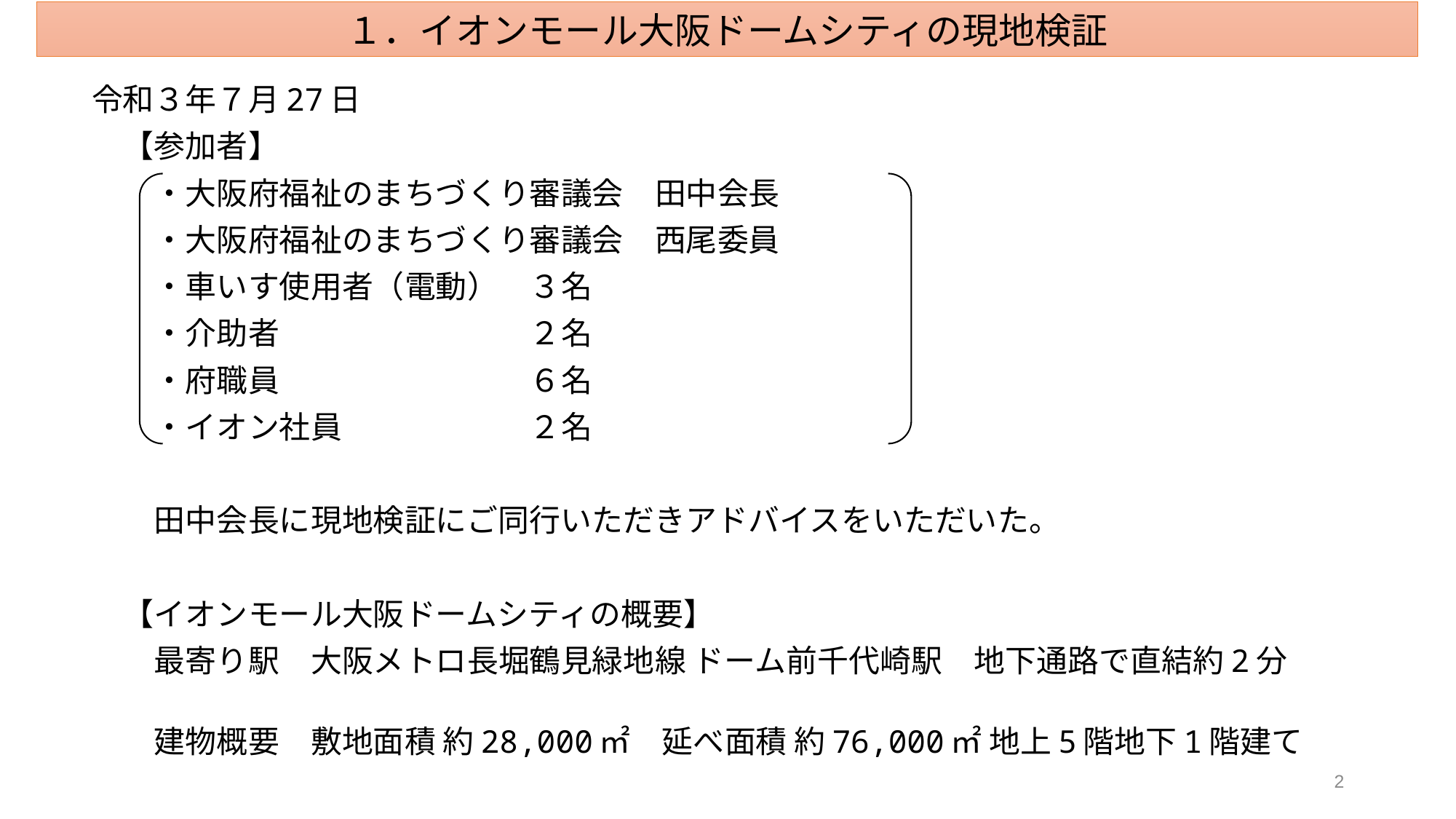

１．イオンモール大阪ドームシティの現地検証
令和３年７月27日
　【参加者】
　　・大阪府福祉のまちづくり審議会　田中会長
　　・大阪府福祉のまちづくり審議会　西尾委員
　　・車いす使用者（電動）　３名
　　・介助者　　　　　　　　２名
　　・府職員　　　　　　　　６名
　　・イオン社員　　　　　　２名

　　田中会長に現地検証にご同行いただきアドバイスをいただいた。

　【イオンモール大阪ドームシティの概要】
　　最寄り駅　大阪メトロ長堀鶴見緑地線 ドーム前千代崎駅　地下通路で直結約2分
　　建物概要　敷地面積 約28,000㎡　延べ面積 約76,000㎡ 地上5階地下1階建て

2